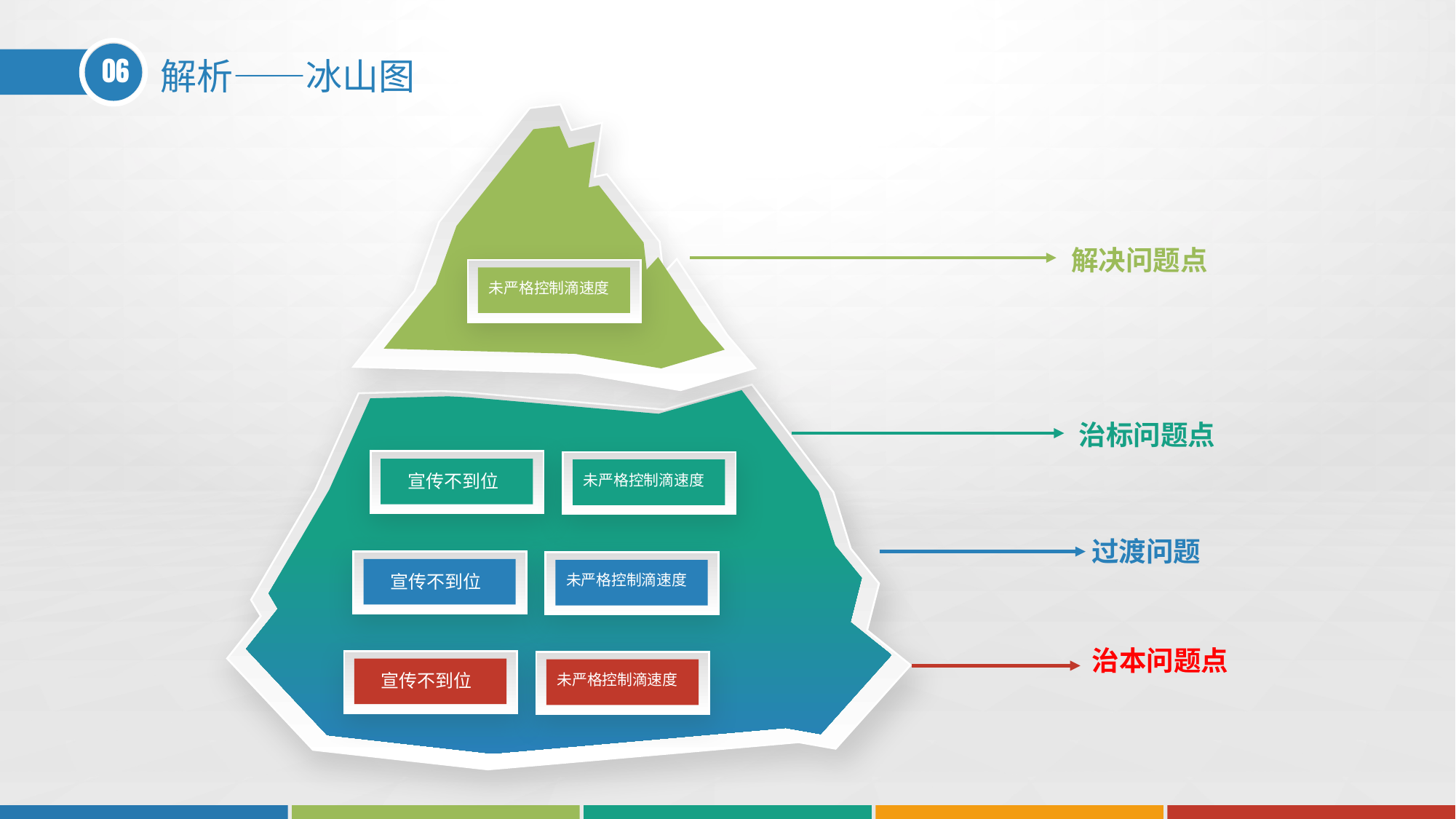

06
解析——冰山图

解决问题点

未严格控制滴速度

治标问题点

宣传不到位

未严格控制滴速度
过渡问题

宣传不到位

未严格控制滴速度
治本问题点

宣传不到位

未严格控制滴速度